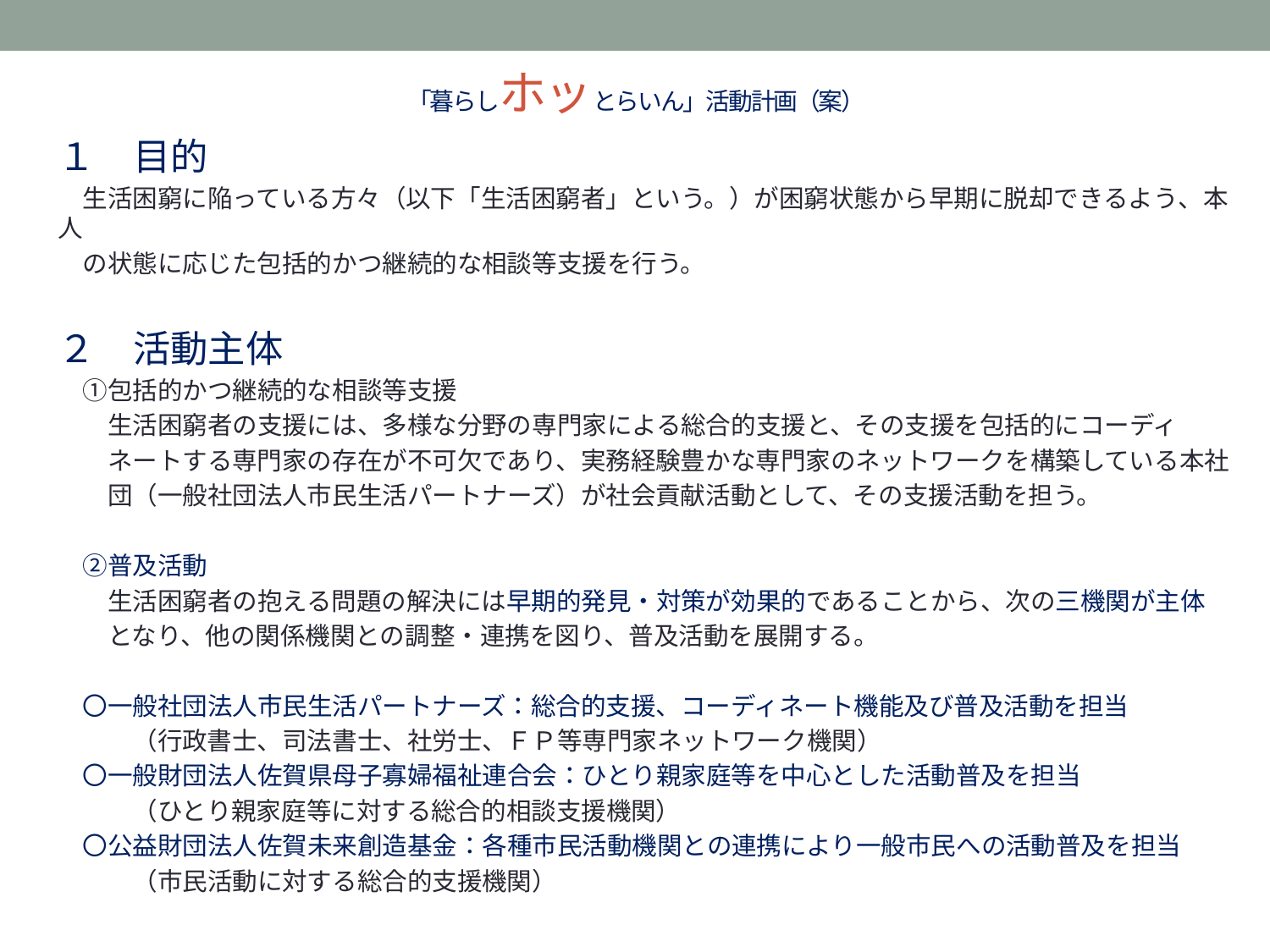

# 「暮らしホッとらいん」活動計画（案）
１　目的
　生活困窮に陥っている方々（以下「生活困窮者」という。）が困窮状態から早期に脱却できるよう、本人
　の状態に応じた包括的かつ継続的な相談等支援を行う。

２　活動主体
　①包括的かつ継続的な相談等支援
　　生活困窮者の支援には、多様な分野の専門家による総合的支援と、その支援を包括的にコーディ
　　ネートする専門家の存在が不可欠であり、実務経験豊かな専門家のネットワークを構築している本社
　　団（一般社団法人市民生活パートナーズ）が社会貢献活動として、その支援活動を担う。

　②普及活動
　　生活困窮者の抱える問題の解決には早期的発見・対策が効果的であることから、次の三機関が主体
　　となり、他の関係機関との調整・連携を図り、普及活動を展開する。

　〇一般社団法人市民生活パートナーズ：総合的支援、コーディネート機能及び普及活動を担当
　　　（行政書士、司法書士、社労士、ＦＰ等専門家ネットワーク機関）
　〇一般財団法人佐賀県母子寡婦福祉連合会：ひとり親家庭等を中心とした活動普及を担当
　　　（ひとり親家庭等に対する総合的相談支援機関）
　〇公益財団法人佐賀未来創造基金：各種市民活動機関との連携により一般市民への活動普及を担当
　　　（市民活動に対する総合的支援機関）